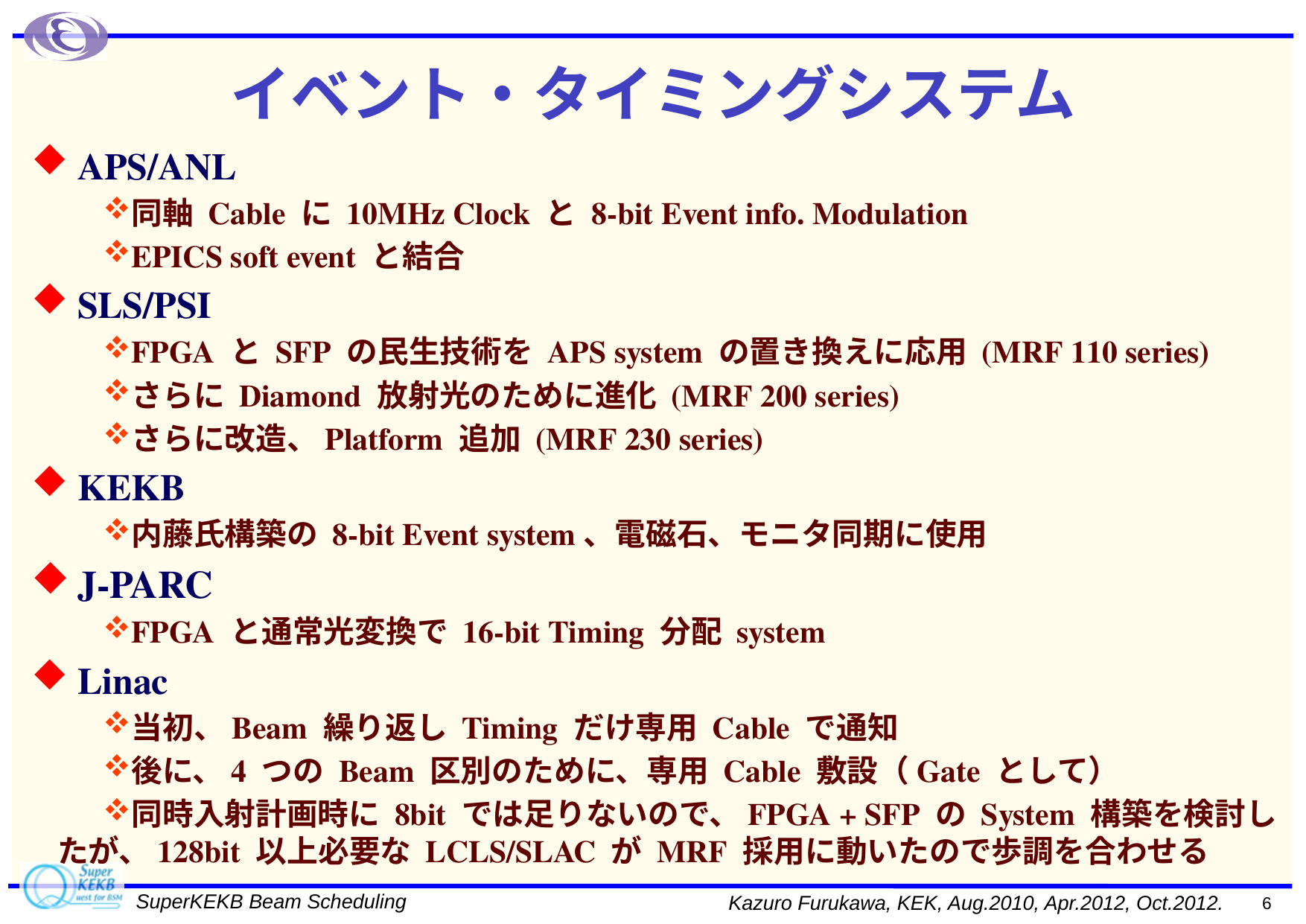

# イベント・タイミングシステム
APS/ANL
同軸 Cable に 10MHz Clock と 8-bit Event info. Modulation
EPICS soft event と結合
SLS/PSI
FPGA と SFP の民生技術を APS system の置き換えに応用 (MRF 110 series)
さらに Diamond 放射光のために進化 (MRF 200 series)
さらに改造、Platform 追加 (MRF 230 series)
KEKB
内藤氏構築の 8-bit Event system、電磁石、モニタ同期に使用
J-PARC
FPGA と通常光変換で 16-bit Timing 分配 system
Linac
当初、Beam 繰り返し Timing だけ専用 Cable で通知
後に、4 つの Beam 区別のために、専用 Cable 敷設（Gate として）
同時入射計画時に 8bit では足りないので、FPGA + SFP の System 構築を検討したが、128bit 以上必要な LCLS/SLAC が MRF 採用に動いたので歩調を合わせる
6